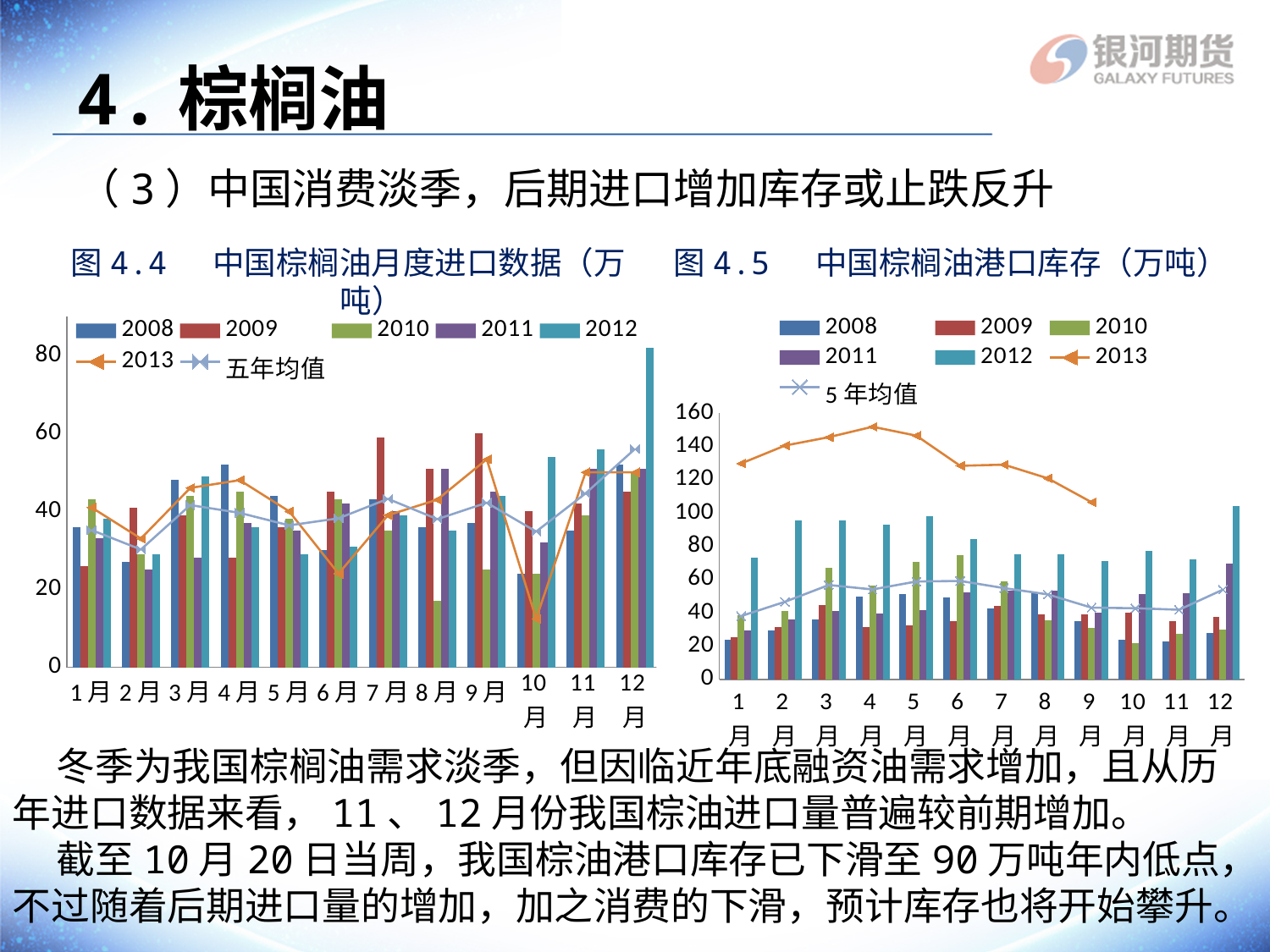

# 4.棕榈油
（3）中国消费淡季，后期进口增加库存或止跌反升
图4.4  中国棕榈油月度进口数据（万吨）
图4.5  中国棕榈油港口库存（万吨）

### Chart

| Category | 2008 | 2009 | 2010 | 2011 | 2012 | 2013 | 五年均值 |
|---|---|---|---|---|---|---|---|
| 1月 | 36.0 | 26.0 | 43.0 | 33.0 | 38.0 | 41.0 | 35.2 |
| 2月 | 27.0 | 41.0 | 29.0 | 25.0 | 29.0 | 33.0 | 30.2 |
| 3月 | 48.0 | 39.0 | 44.0 | 28.0 | 49.0 | 46.0 | 41.6 |
| 4月 | 52.0 | 28.0 | 45.0 | 37.0 | 36.0 | 48.0 | 39.6 |
| 5月 | 44.0 | 36.0 | 38.0 | 35.0 | 29.0 | 40.0 | 36.4 |
| 6月 | 30.0 | 45.0 | 43.0 | 42.0 | 31.0 | 24.0 | 38.2 |
| 7月 | 43.0 | 59.0 | 35.0 | 40.0 | 39.0 | 39.0 | 43.2 |
| 8月 | 36.0 | 51.0 | 17.0 | 51.0 | 35.0 | 43.0 | 38.0 |
| 9月 | 37.0 | 60.0 | 25.0 | 45.0 | 44.0 | 53.36 | 42.2 |
| 10月 | 24.0 | 40.0 | 24.0 | 32.0 | 54.0 | 12.4 | 34.800000000000004 |
| 11月 | 35.0 | 42.0 | 39.0 | 51.0 | 56.0 | 50.0 | 44.6 |
| 12月 | 52.0 | 45.0 | 50.0 | 51.0 | 82.0 | 50.0 | 56.0 |

### Chart

| Category | 2008 | 2009 | 2010 | 2011 | 2012 | 2013 | 5年均值 |
|---|---|---|---|---|---|---|---|
| 1月 | 23.7 | 25.6 | 38.6 | 29.4 | 73.2 | 129.8 | 38.1 |
| 2月 | 29.4 | 31.5 | 41.1 | 35.9 | 95.5 | 140.56 | 46.68 |
| 3月 | 36.0 | 44.5 | 66.9 | 40.9 | 95.6 | 145.6 | 56.78000000000001 |
| 4月 | 49.8 | 31.6 | 56.3 | 39.7 | 93.1 | 151.9 | 54.1 |
| 5月 | 51.4 | 32.4 | 70.6 | 41.6 | 98.3 | 146.5 | 58.85999999999999 |
| 6月 | 49.4 | 35.1 | 74.9 | 52.3 | 84.4 | 128.39000000000001 | 59.22000000000001 |
| 7月 | 42.8 | 44.2 | 58.9 | 53.4 | 75.3 | 129.08 | 54.92 |
| 8月 | 52.3 | 39.2 | 35.59 | 53.4 | 75.1 | 120.9 | 51.118 |
| 9月 | 34.800000000000004 | 38.9 | 30.9 | 40.1 | 71.1 | 106.5 | 43.16000000000001 |
| 10月 | 24.0 | 39.9 | 21.8 | 51.2 | 77.2 | None | 42.82000000000001 |
| 11月 | 23.0 | 35.2 | 27.4 | 51.9 | 72.1 | None | 41.92 |
| 12月 | 28.2 | 37.7 | 29.8 | 69.8 | 104.4 | None | 53.98 |
    冬季为我国棕榈油需求淡季，但因临近年底融资油需求增加，且从历年进口数据来看，11、12月份我国棕油进口量普遍较前期增加。
    截至10月20日当周，我国棕油港口库存已下滑至90万吨年内低点，不过随着后期进口量的增加，加之消费的下滑，预计库存也将开始攀升。